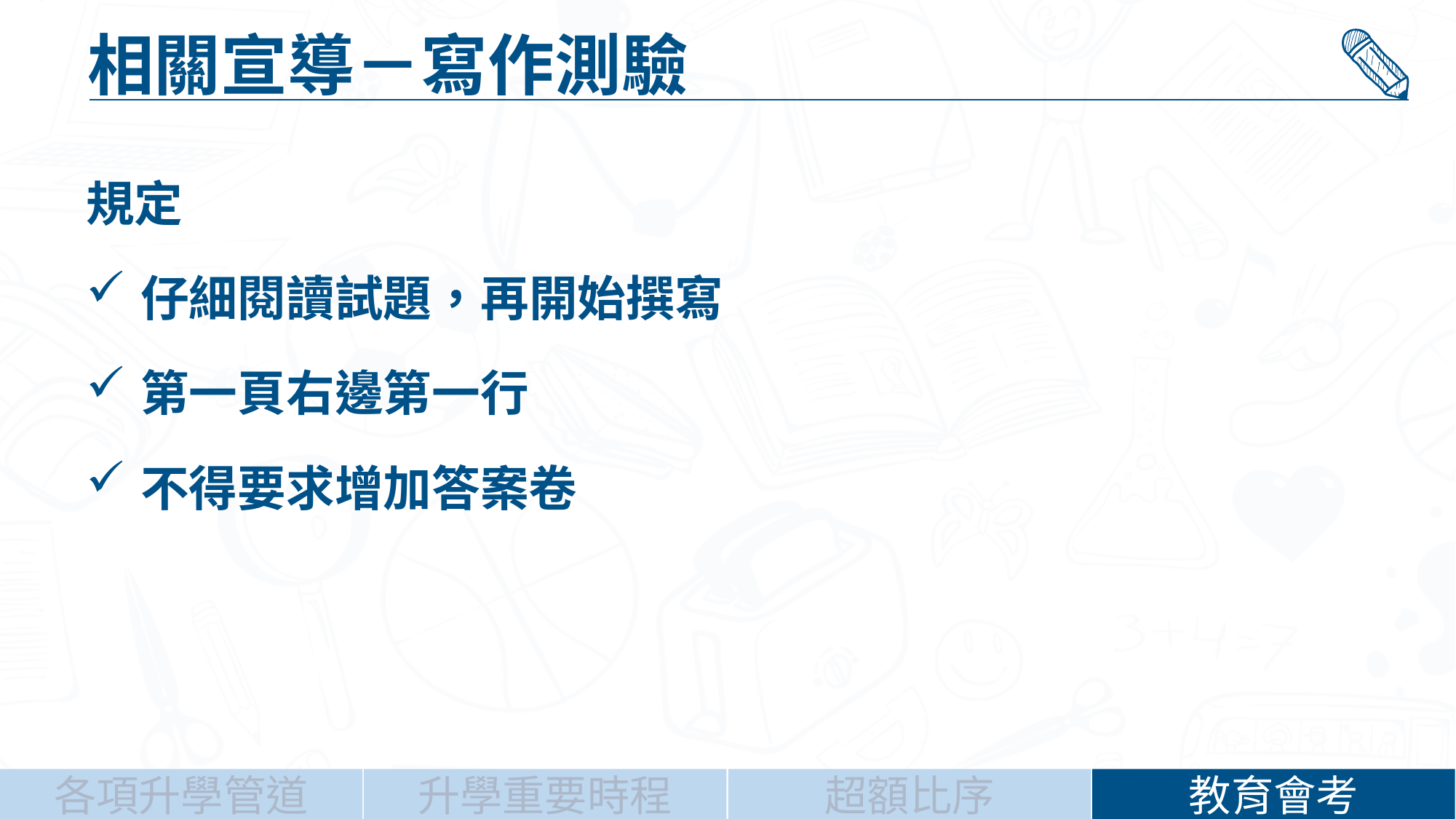

相關宣導－寫作測驗
規定
仔細閱讀試題，再開始撰寫
第一頁右邊第一行
不得要求增加答案卷
升學重要時程
超額比序
教育會考
各項升學管道